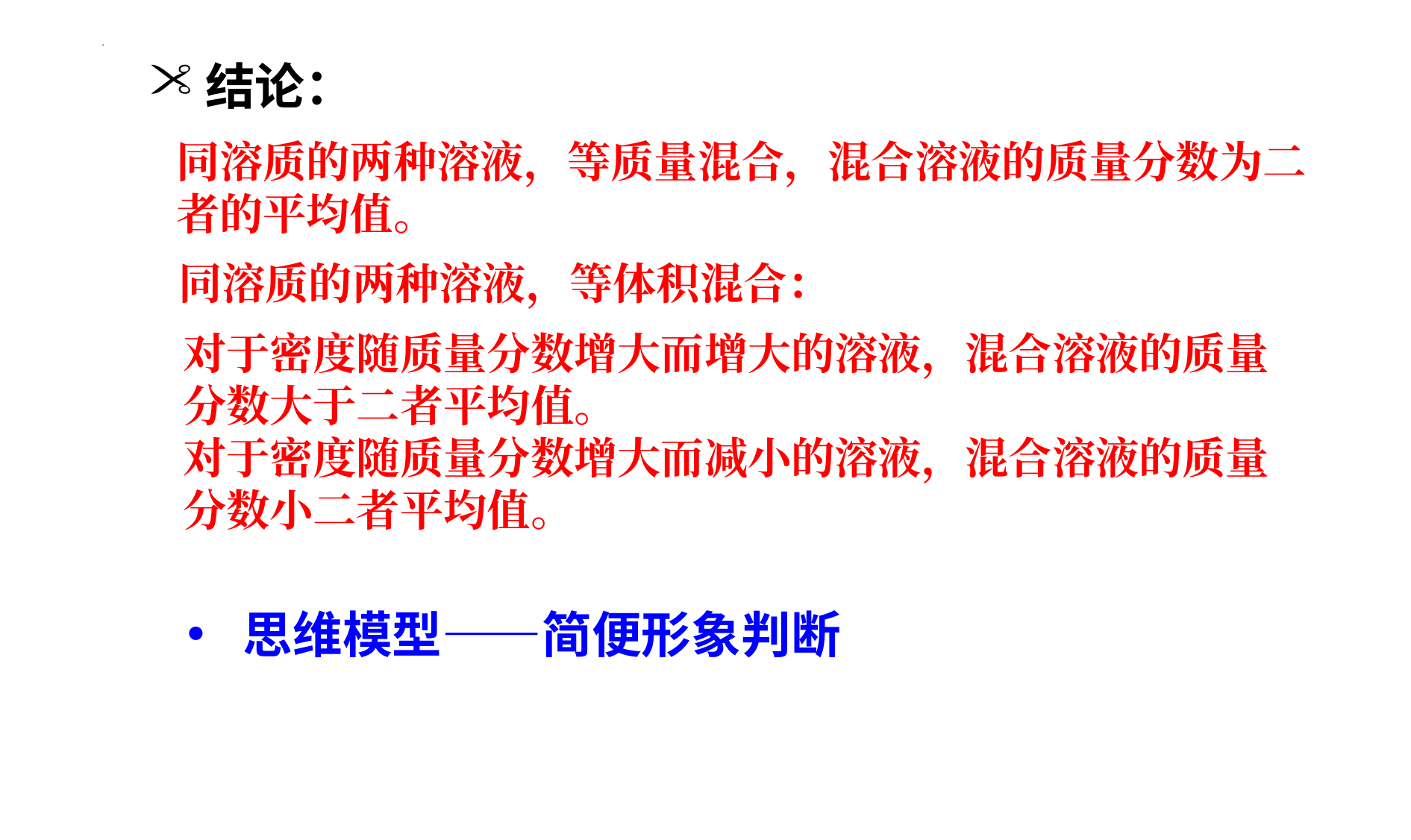

结论：
同溶质的两种溶液，等质量混合，混合溶液的质量分数为二者的平均值。
同溶质的两种溶液，等体积混合：
对于密度随质量分数增大而增大的溶液，混合溶液的质量分数大于二者平均值。
对于密度随质量分数增大而减小的溶液，混合溶液的质量分数小二者平均值。
思维模型——简便形象判断